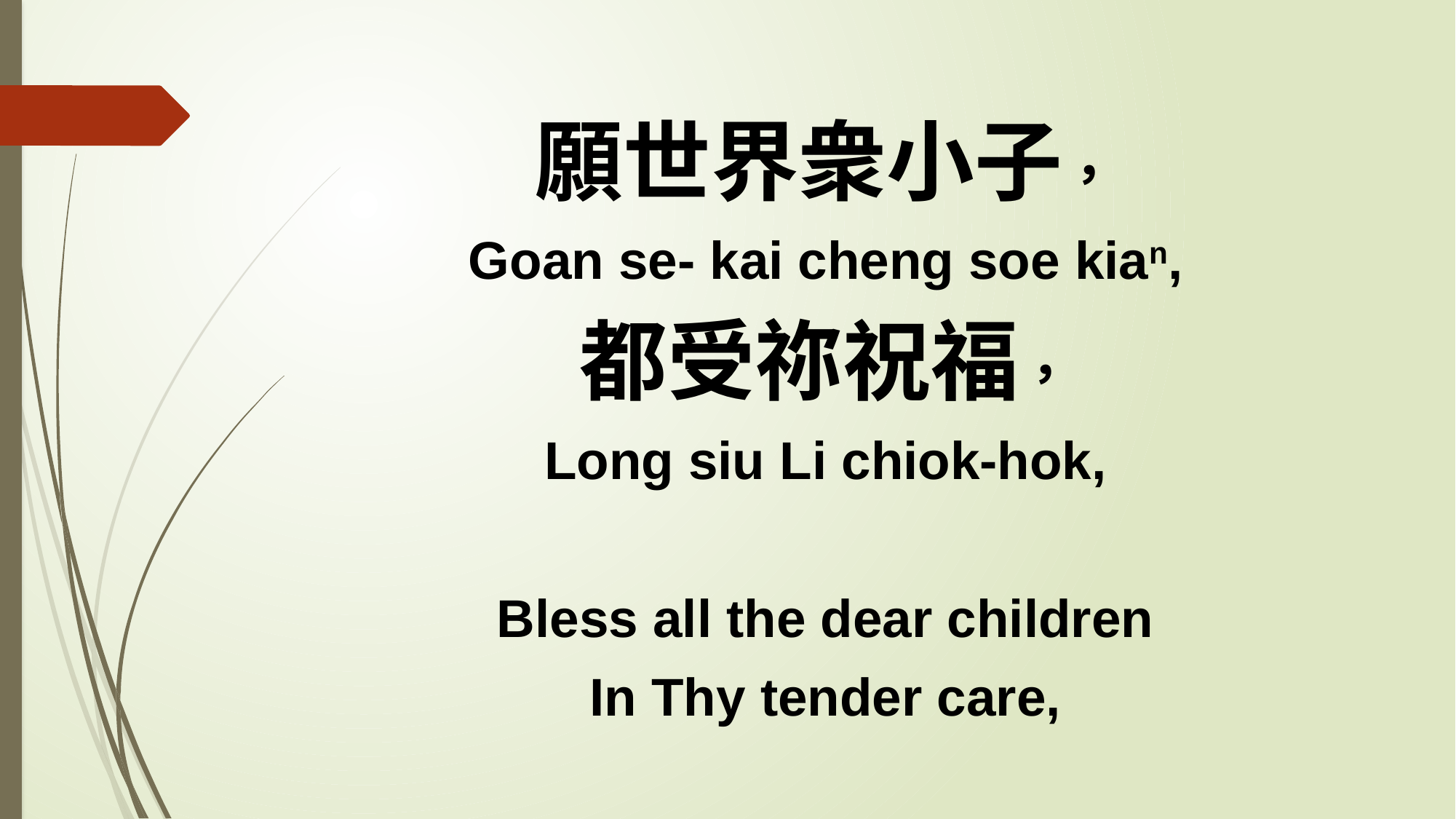

願世界衆小子，
Goan se- kai cheng soe kian,
都受祢祝福，
Long siu Li chiok-hok,

Bless all the dear children
In Thy tender care,